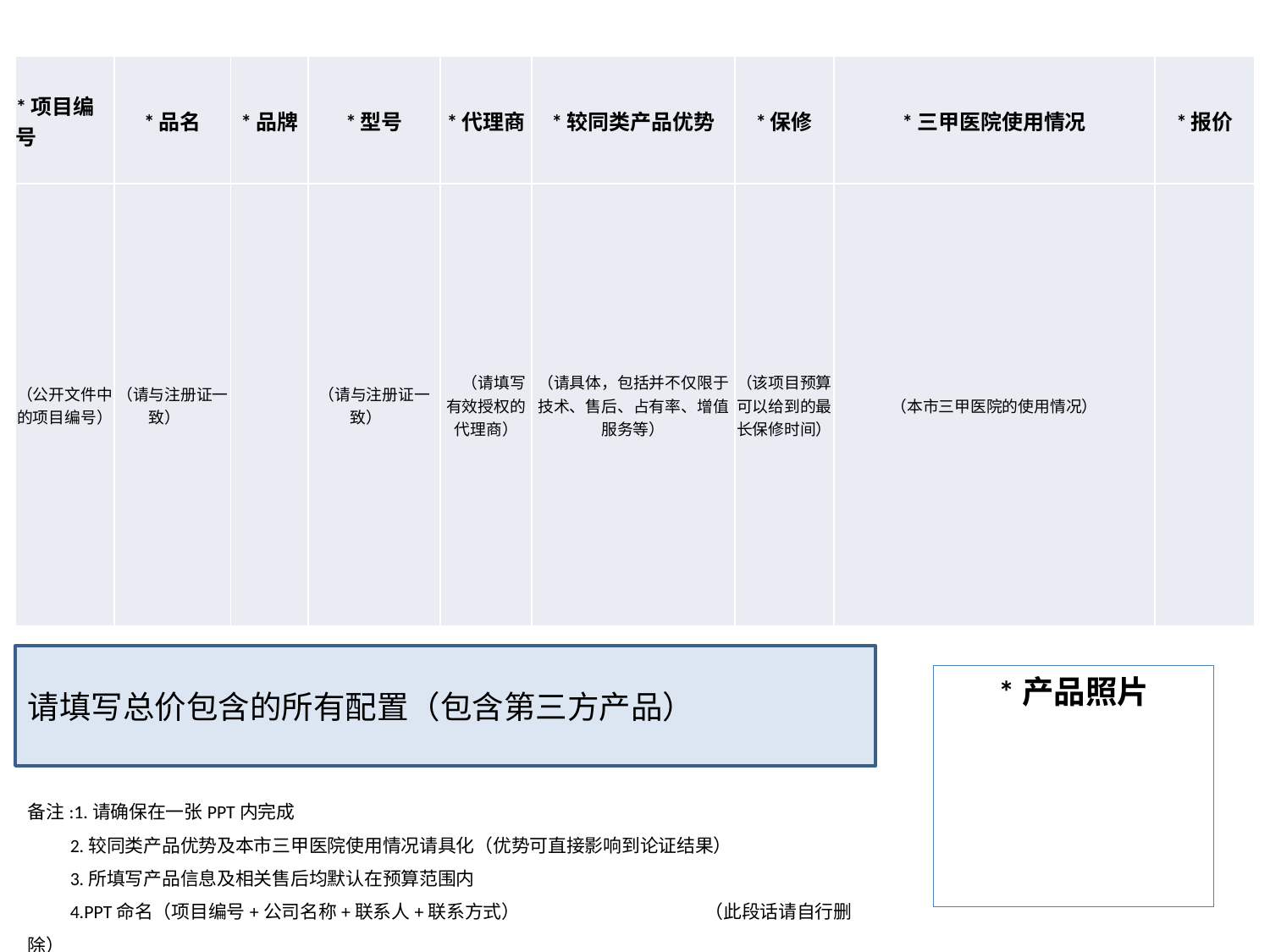

| \*项目编号 | \*品名 | \*品牌 | \*型号 | \*代理商 | \*较同类产品优势 | \*保修 | \*三甲医院使用情况 | \*报价 |
| --- | --- | --- | --- | --- | --- | --- | --- | --- |
| （公开文件中的项目编号） | （请与注册证一致） |  | （请与注册证一致） | （请填写有效授权的代理商） | （请具体，包括并不仅限于技术、售后、占有率、增值服务等） | （该项目预算可以给到的最长保修时间） | （本市三甲医院的使用情况） |  |
请填写总价包含的所有配置（包含第三方产品）
*产品照片

备注:1.请确保在一张PPT内完成
          2.较同类产品优势及本市三甲医院使用情况请具化（优势可直接影响到论证结果）
          3.所填写产品信息及相关售后均默认在预算范围内
          4.PPT命名（项目编号+公司名称+联系人+联系方式）                                              （此段话请自行删除）